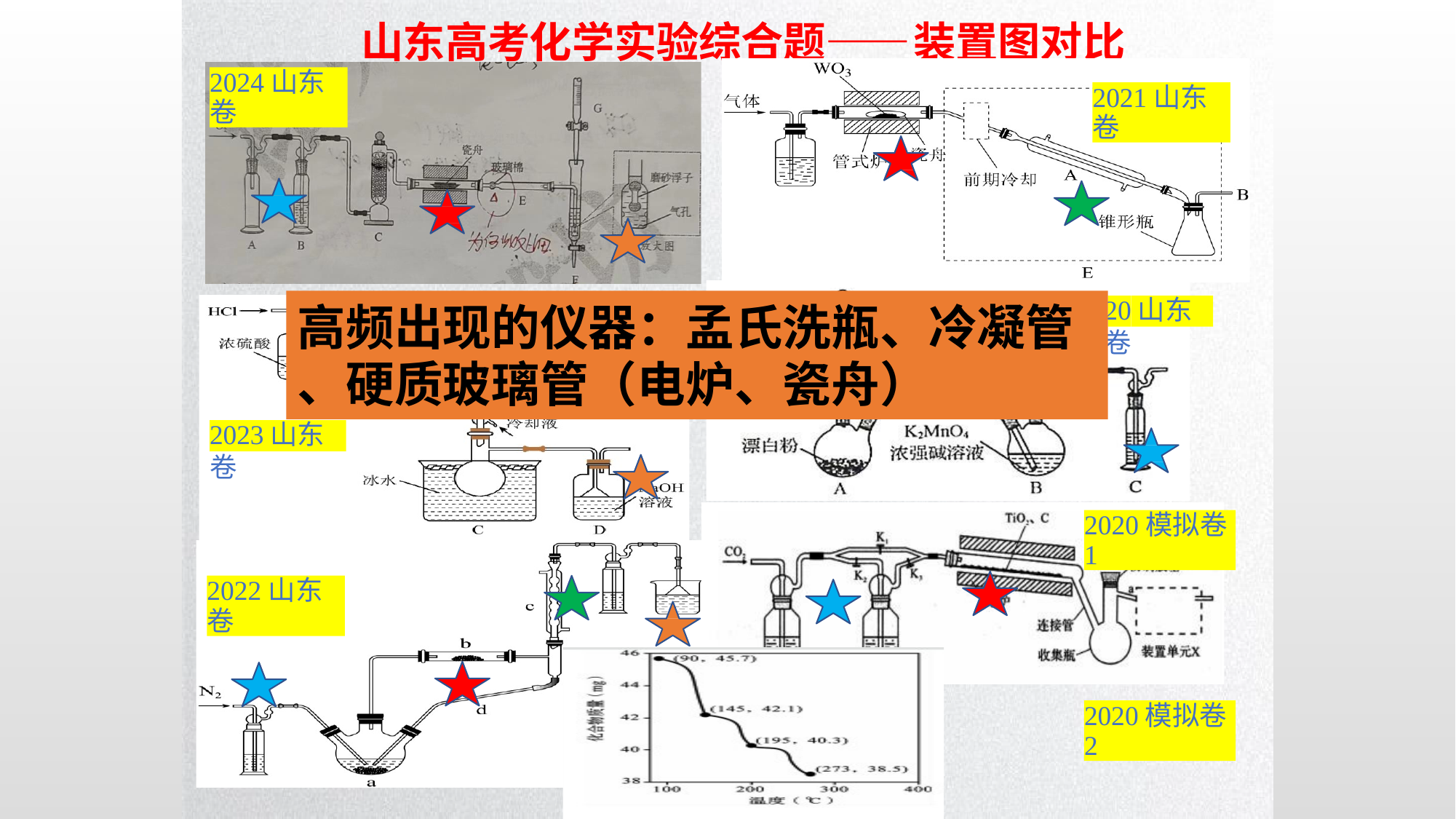

# 山东高考化学实验综合题——装置图对比

2024山东卷
2021山东卷

20山东卷

20
高频出现的仪器：孟氏洗瓶、冷凝管
、硬质玻璃管（电炉、瓷舟）

2023山东卷

2020模拟卷1

2022山东卷

2020模拟卷2